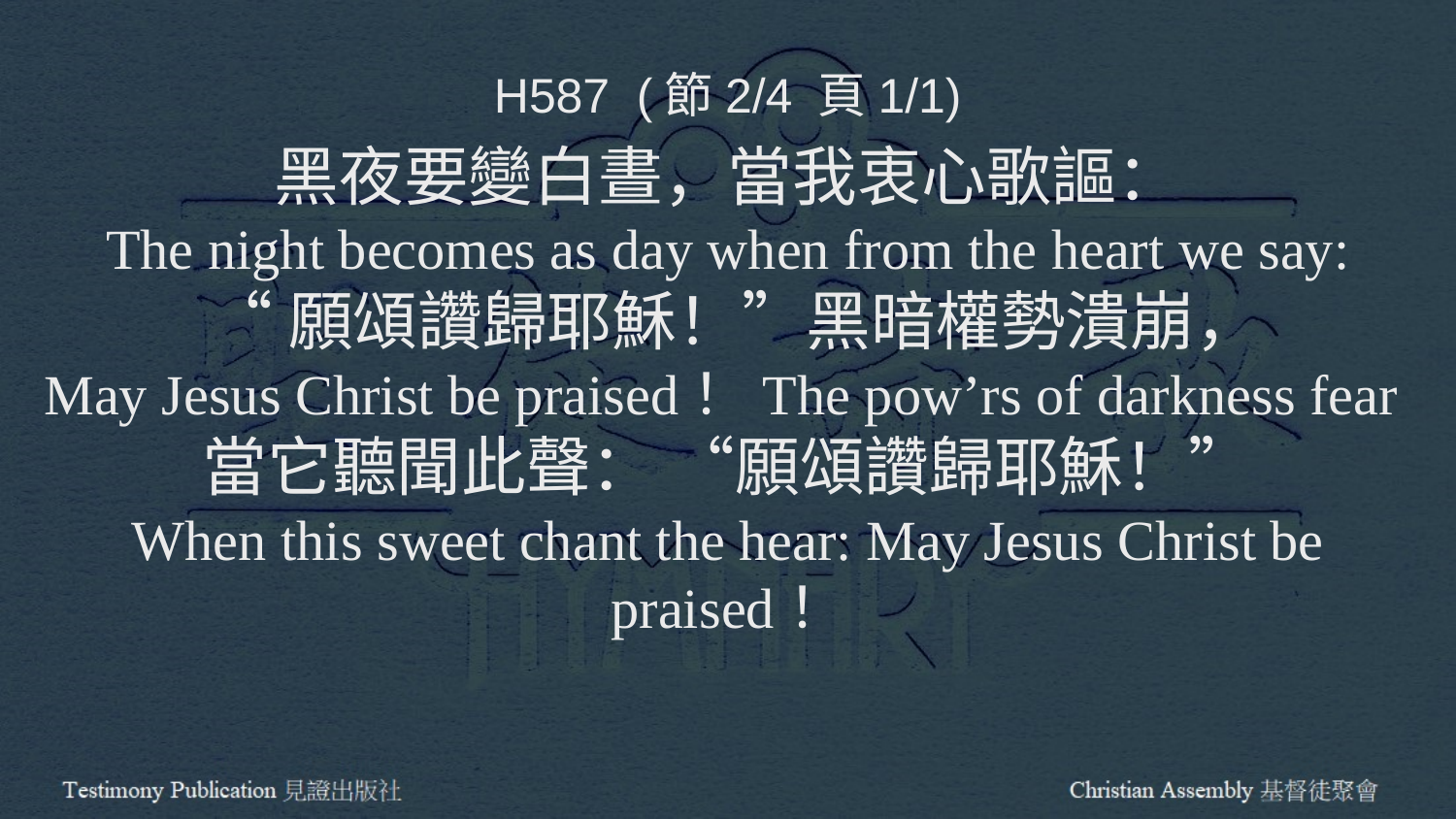

H587  (節2/4 頁1/1)
黑夜要變白晝，當我衷心歌謳：
The night becomes as day when from the heart we say:
 “願頌讚歸耶穌！”黑暗權勢潰崩，
May Jesus Christ be praised！The pow’rs of darkness fear
當它聽聞此聲： “願頌讚歸耶穌！”
When this sweet chant the hear: May Jesus Christ be praised！